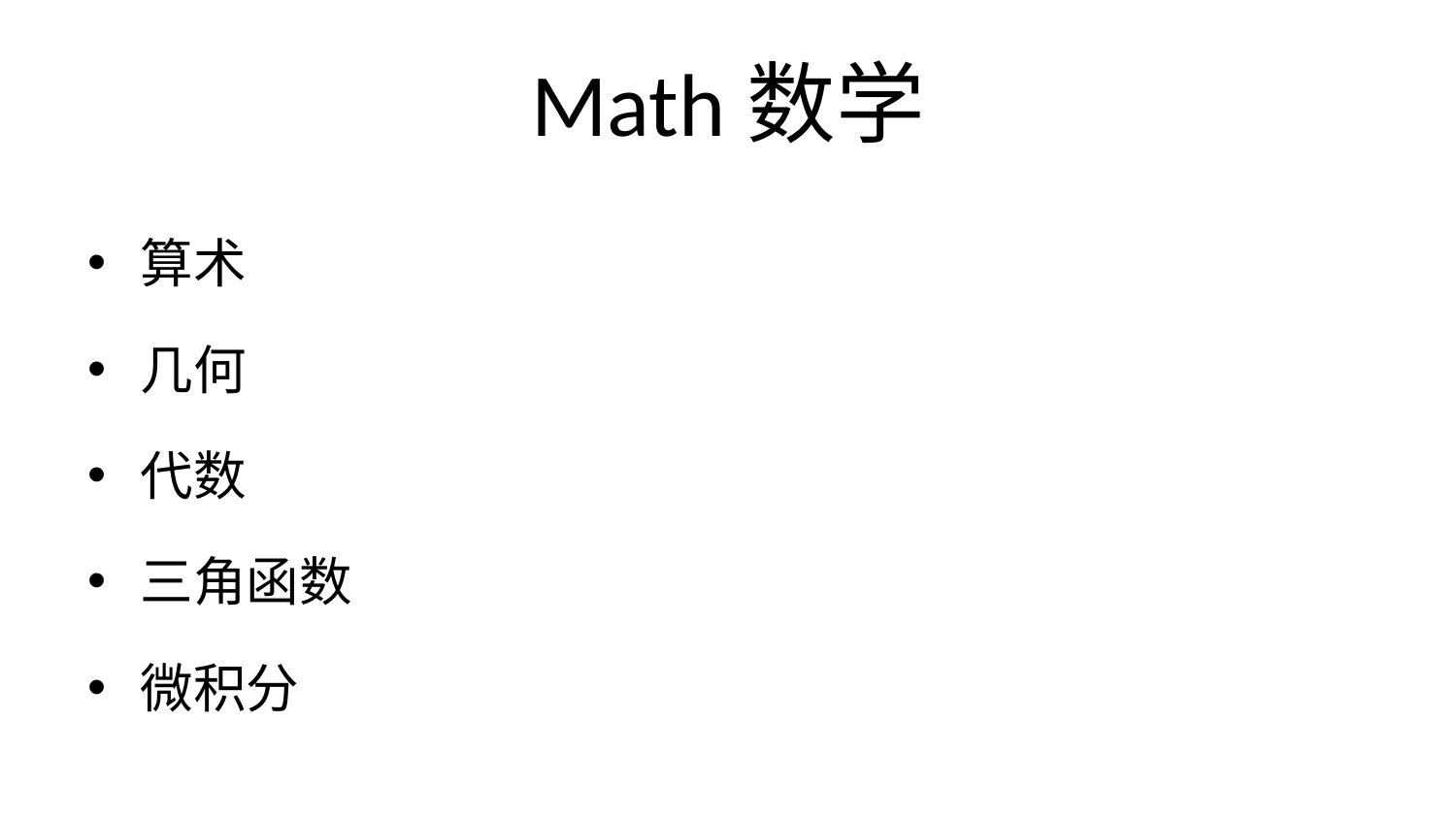

# Math数学
算术
几何
代数
三角函数
微积分